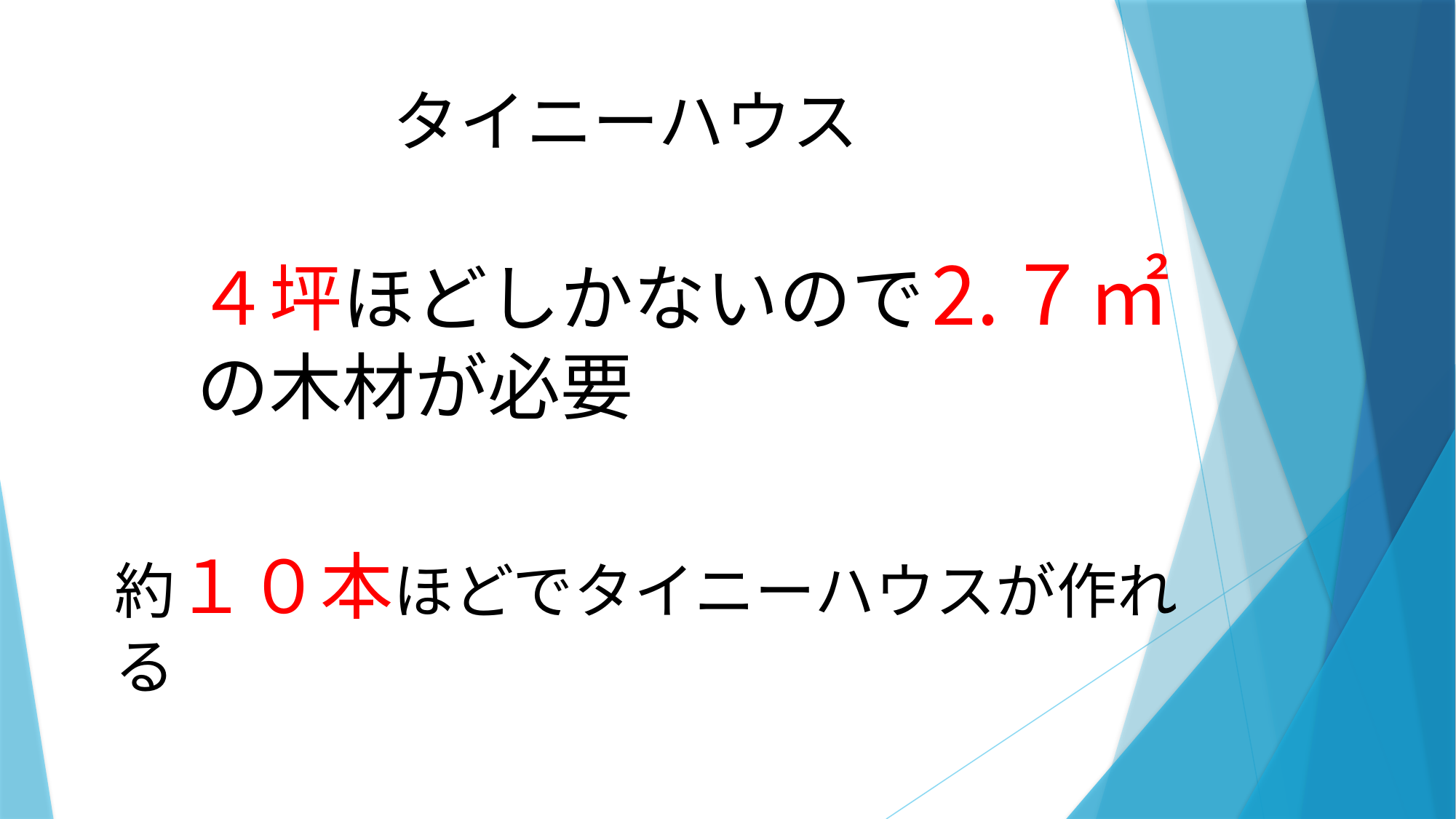

タイニーハウス
４坪ほどしかないので⒉７㎡の木材が必要
約１０本ほどでタイニーハウスが作れる